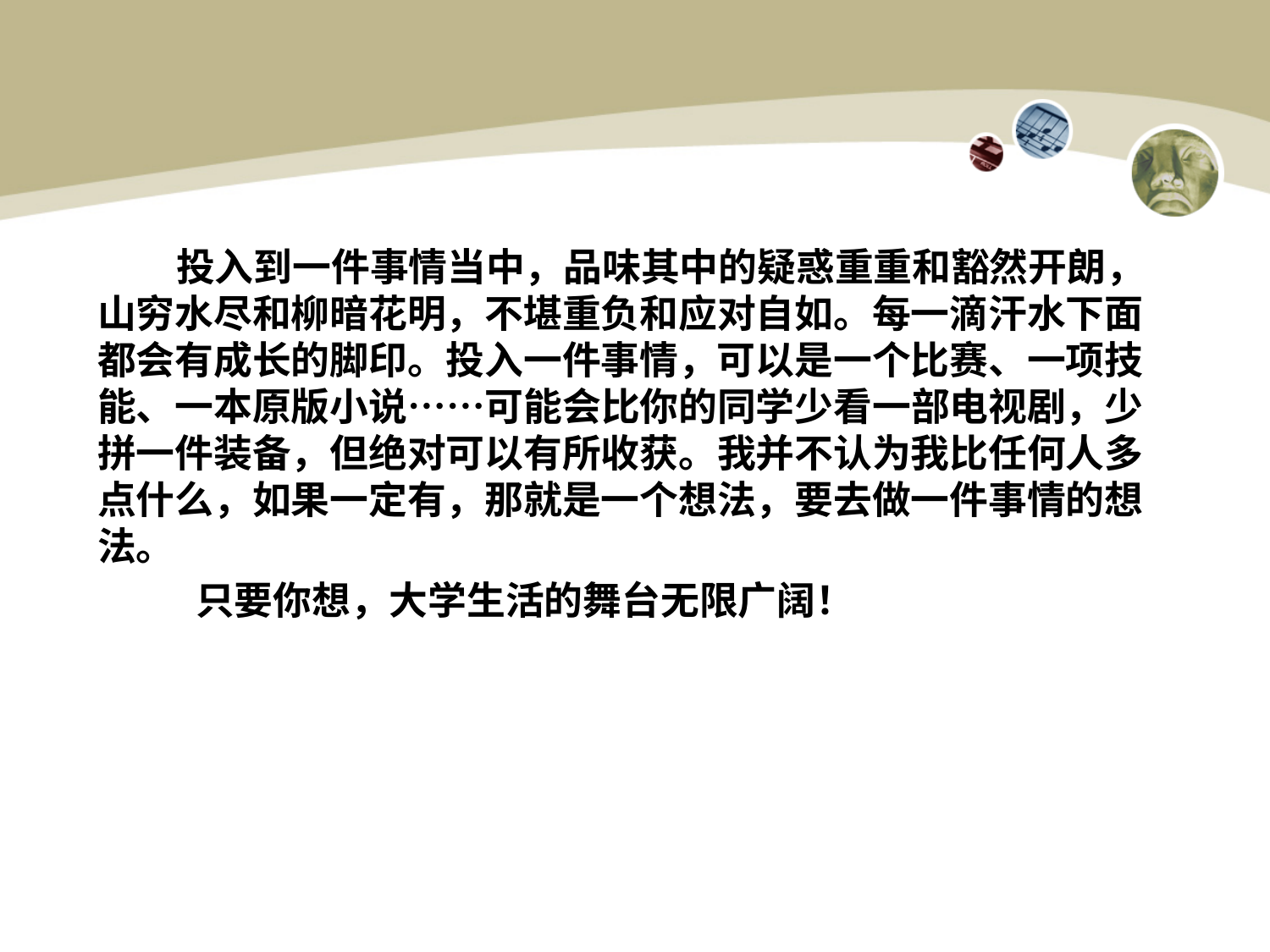

投入到一件事情当中，品味其中的疑惑重重和豁然开朗，山穷水尽和柳暗花明，不堪重负和应对自如。每一滴汗水下面都会有成长的脚印。投入一件事情，可以是一个比赛、一项技能、一本原版小说……可能会比你的同学少看一部电视剧，少拼一件装备，但绝对可以有所收获。我并不认为我比任何人多点什么，如果一定有，那就是一个想法，要去做一件事情的想法。
          只要你想，大学生活的舞台无限广阔！